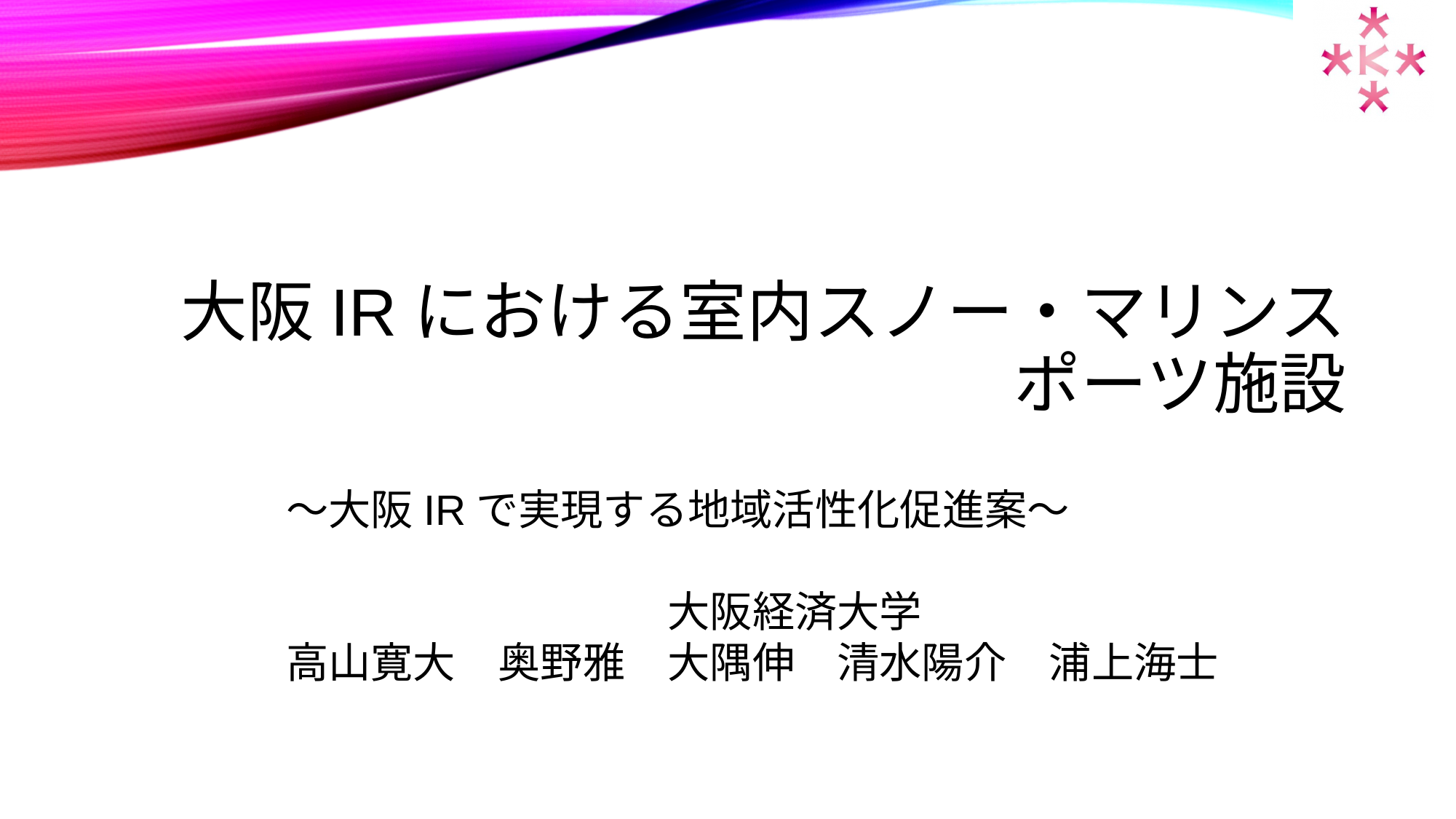

大阪IRにおける室内スノー・マリンスポーツ施設
　～大阪IRで実現する地域活性化促進案～

　　　　　　　　　　大阪経済大学
　高山寛大　奥野雅　大隅伸　清水陽介　浦上海士